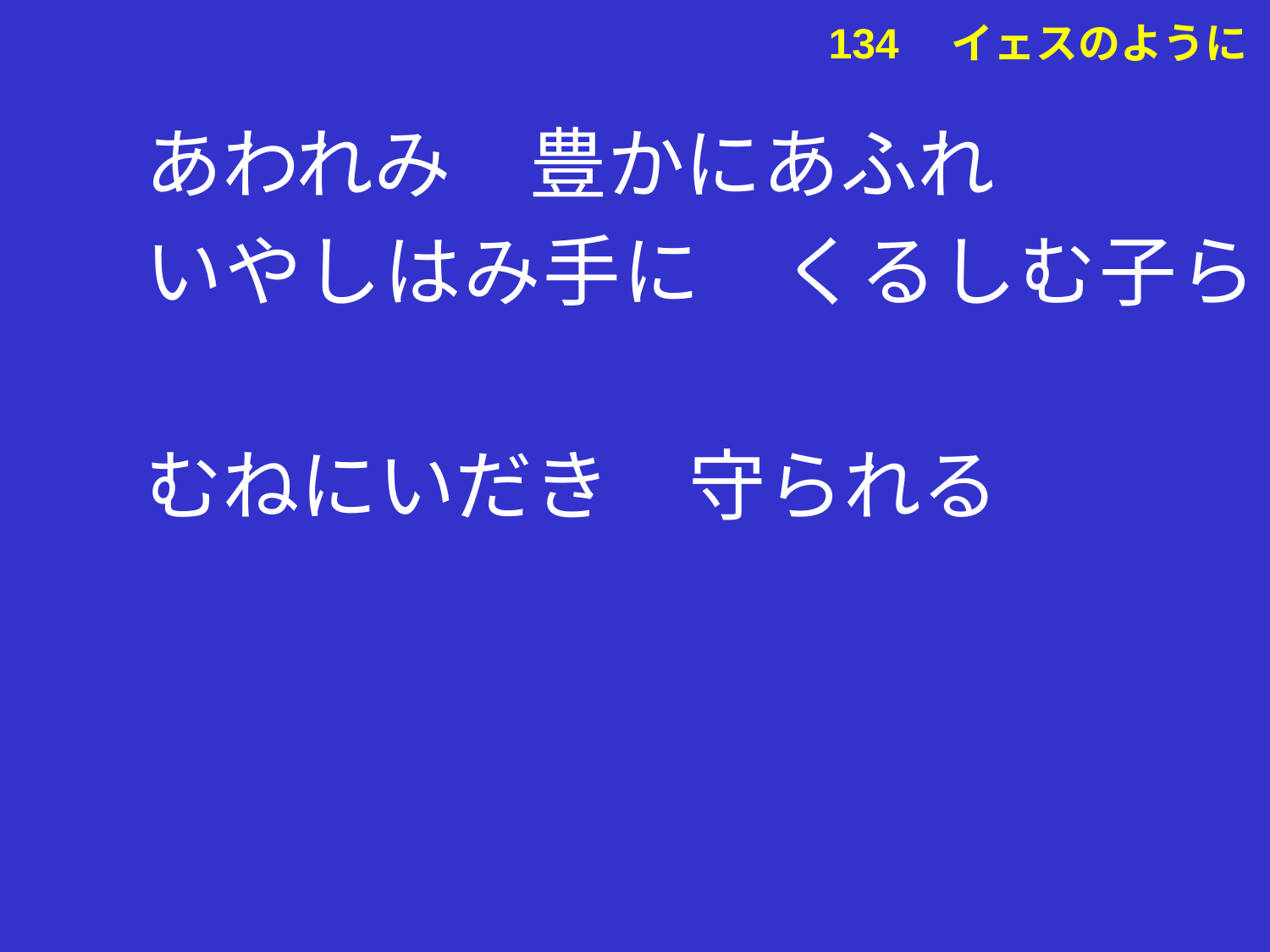

あわれみ　豊かにあふれ
いやしはみ手に　くるしむ子ら
むねにいだき　守られる

# 134　イェスのように